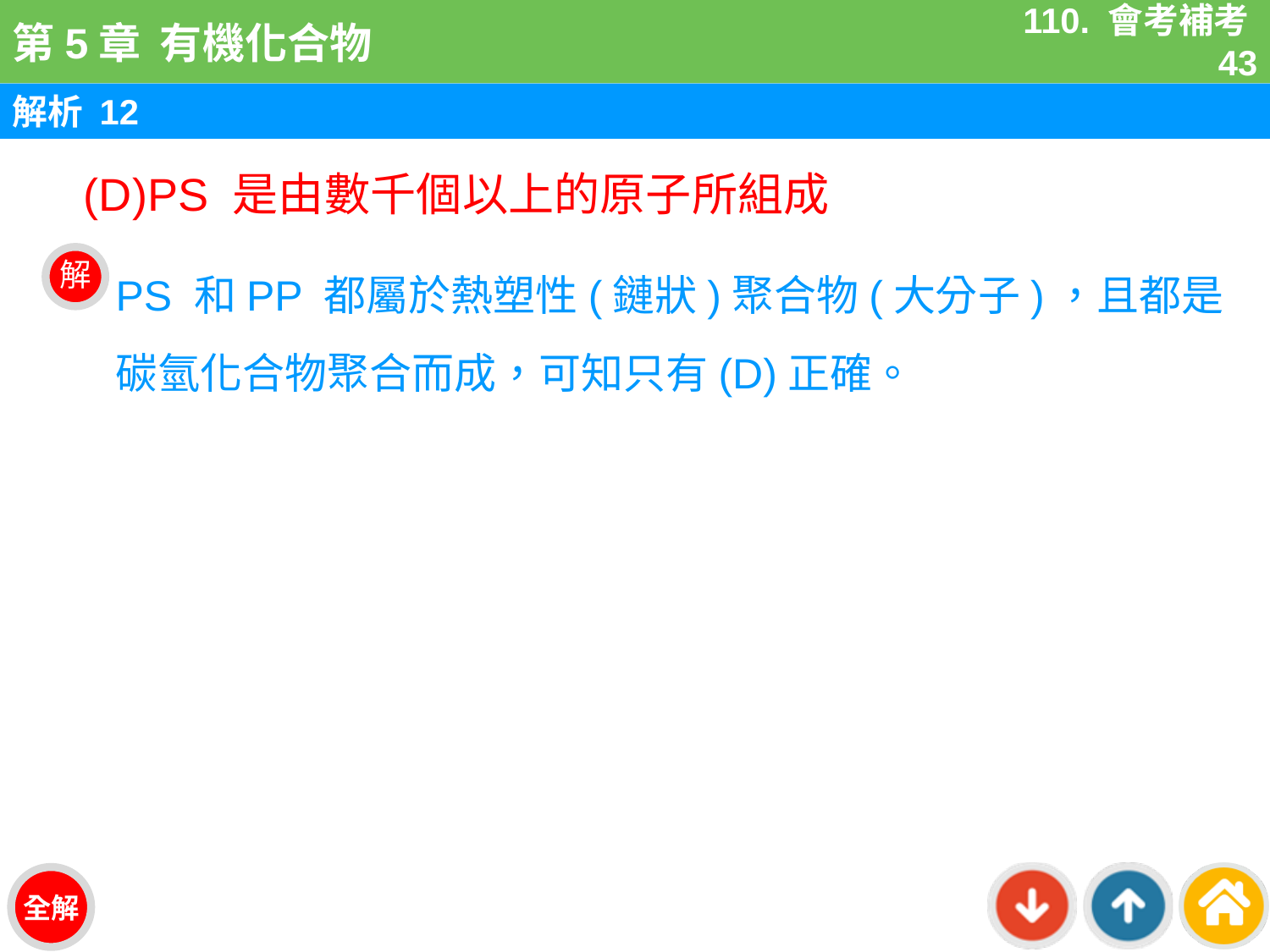

110. 會考補考43
解析 12
(D)PS 是由數千個以上的原子所組成
PS 和PP 都屬於熱塑性(鏈狀)聚合物(大分子)，且都是碳氫化合物聚合而成，可知只有(D)正確。
解
全解